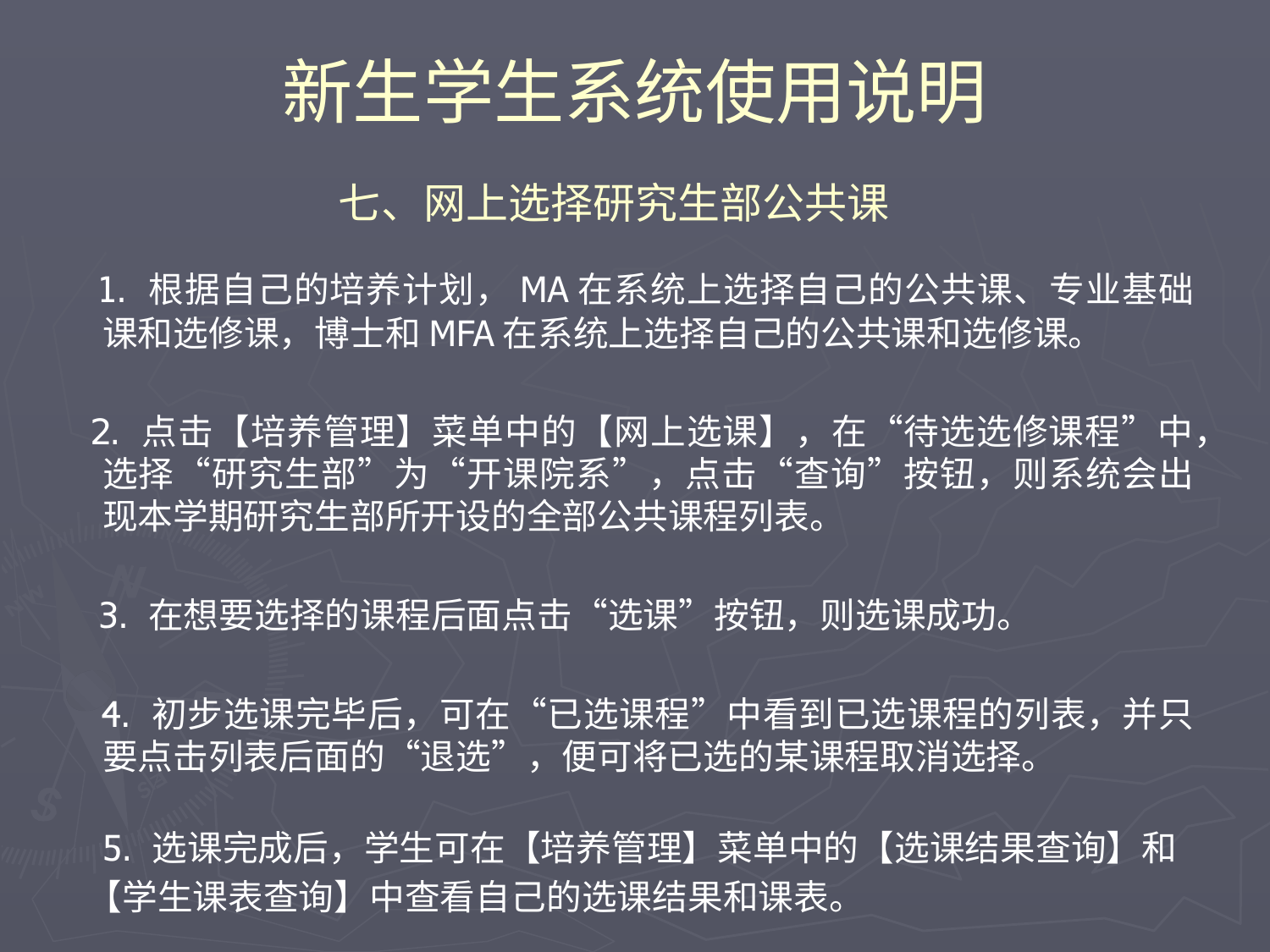

新生学生系统使用说明
七、网上选择研究生部公共课

   1. 根据自己的培养计划，MA在系统上选择自己的公共课、专业基础课和选修课，博士和MFA在系统上选择自己的公共课和选修课。

   2. 点击【培养管理】菜单中的【网上选课】，在“待选选修课程”中，选择“研究生部”为“开课院系”，点击“查询”按钮，则系统会出现本学期研究生部所开设的全部公共课程列表。

    3. 在想要选择的课程后面点击“选课”按钮，则选课成功。

    4. 初步选课完毕后，可在“已选课程”中看到已选课程的列表，并只要点击列表后面的“退选”，便可将已选的某课程取消选择。
5. 选课完成后，学生可在【培养管理】菜单中的【选课结果查询】和
   【学生课表查询】中查看自己的选课结果和课表。